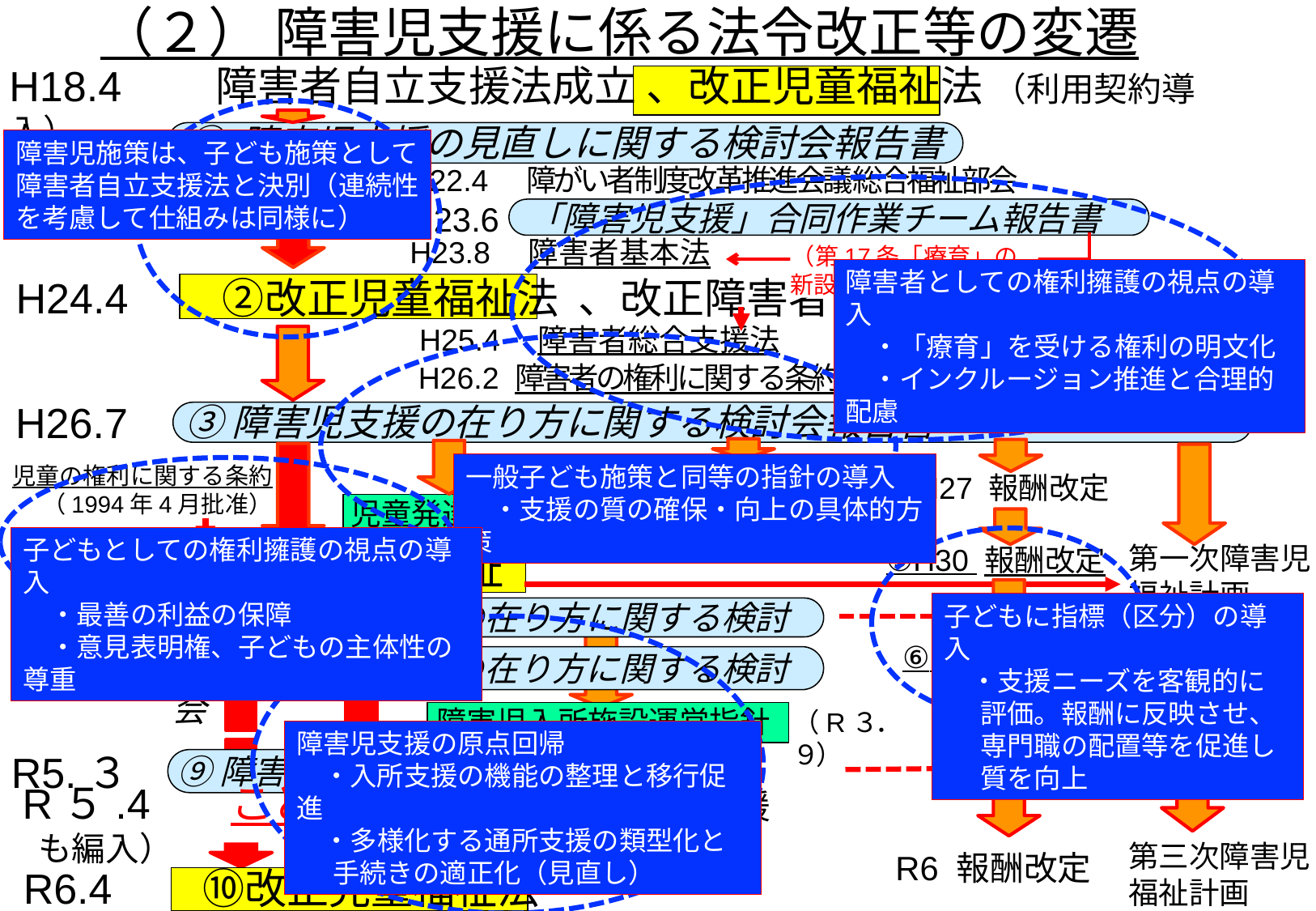

（２） 障害児支援に係る法令改正等の変遷
H18.4　　障害者自立支援法成立 、改正児童福祉法 （利用契約導入）

H20.7
# ① 障害児支援の見直しに関する検討会報告書

障害児施策は、子ども施策として
障害者自立支援法と決別（連続性
を考慮して仕組みは同様に）
H22.4　障がい者制度改革推進会議 総合福祉部会

「障害児支援」合同作業チーム報告書

H23.6
H23.8　障害者基本法
（第17条「療育」の新設）
障害者としての権利擁護の視点の導入
　・「療育」を受ける権利の明文化
　・インクルージョン推進と合理的配慮
H24.4　　②改正児童福祉法  、改正障害者自立支援法

H25.4　障害者総合支援法

H24.10 障害者虐待防止法施行
H28.4 障害者差別解消法施行

H26.2 障害者の権利に関する条約に批准
H26.7
③障害児支援の在り方に関する検討会報告書

放デイガイドライン
（Ｈ２７．４）
一般子ども施策と同等の指針の導入
　・支援の質の確保・向上の具体的方策

児童の権利に関する条約
（1994年4月批准）

H27 報酬改定
（Ｈ２９．7）
児童発達支援ガイドライン

子どもとしての権利擁護の視点の導入
　・最善の利益の保障
　・意見表明権、子どもの主体性の尊重

第一次障害児福祉計画
⑤H30 報酬改定
H30.４ 　④改正児童福祉法

⑦障害児入所施設の在り方に関する検討会
R2.2
子どもに指標（区分）の導入
　・支援ニーズを客観的に評価。報酬に反映させ、専門職の配置等を促進し質を向上

⑥R3 報酬改定

第二次障害児福祉計画
R3.6
⑧障害児通所支援の在り方に関する検討会

障害児入所施設運営指針
（R３．９）

障害児支援の原点回帰
　・入所支援の機能の整理と移行促進
　・多様化する通所支援の類型化と手続きの適正化（見直し）
R5.３
⑨障害児通所支援に関する検討会

R５.4　   こども家庭庁発足（障害児支援も編入）
第三次障害児福祉計画
R6 報酬改定
R6.4　    ⑩改正児童福祉法